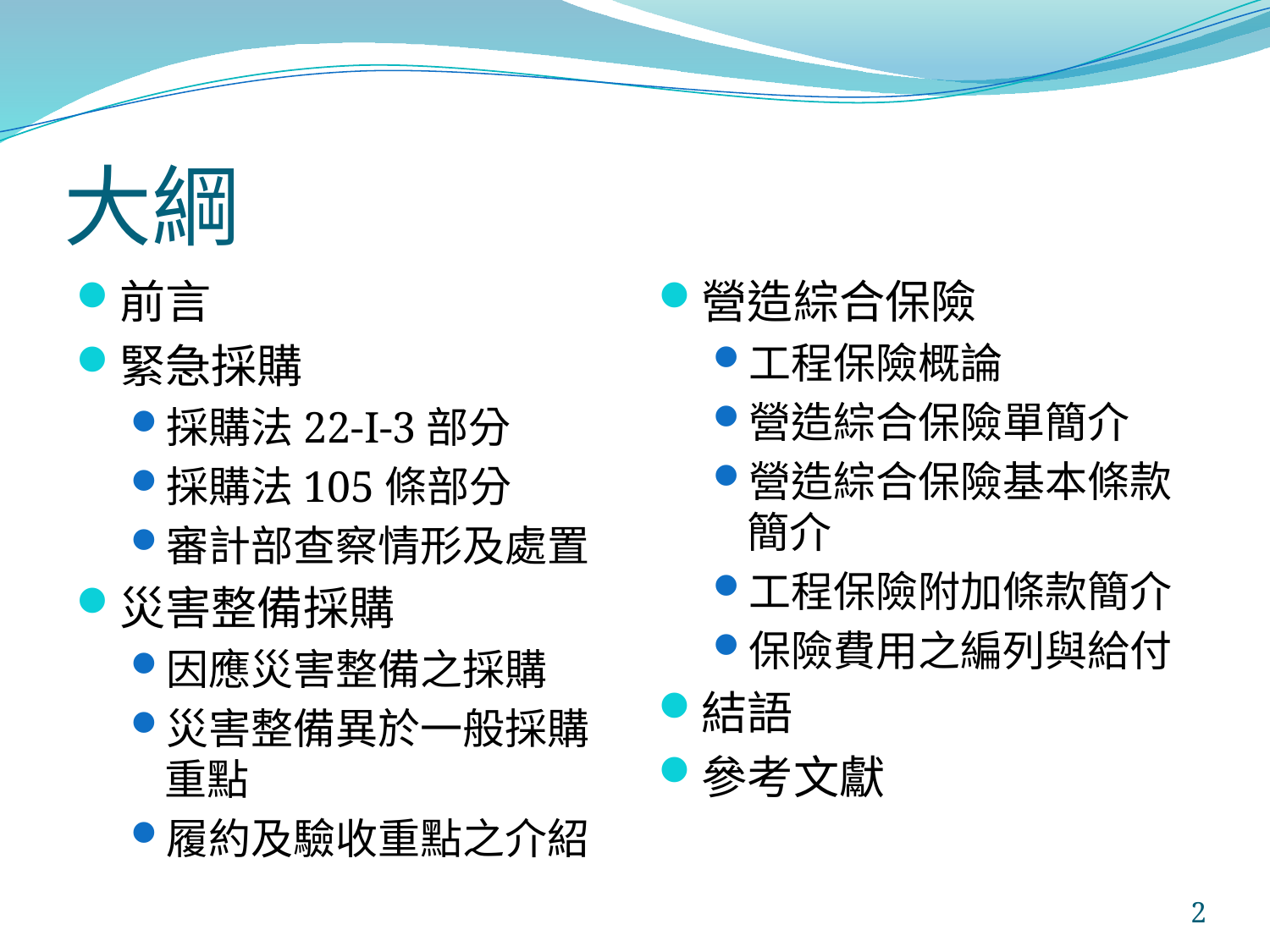

# 大綱
前言
緊急採購
採購法22-I-3部分
採購法105條部分
審計部查察情形及處置
災害整備採購
因應災害整備之採購
災害整備異於一般採購重點
履約及驗收重點之介紹

營造綜合保險
工程保險概論
營造綜合保險單簡介
營造綜合保險基本條款簡介
工程保險附加條款簡介
保險費用之編列與給付
結語
參考文獻
2